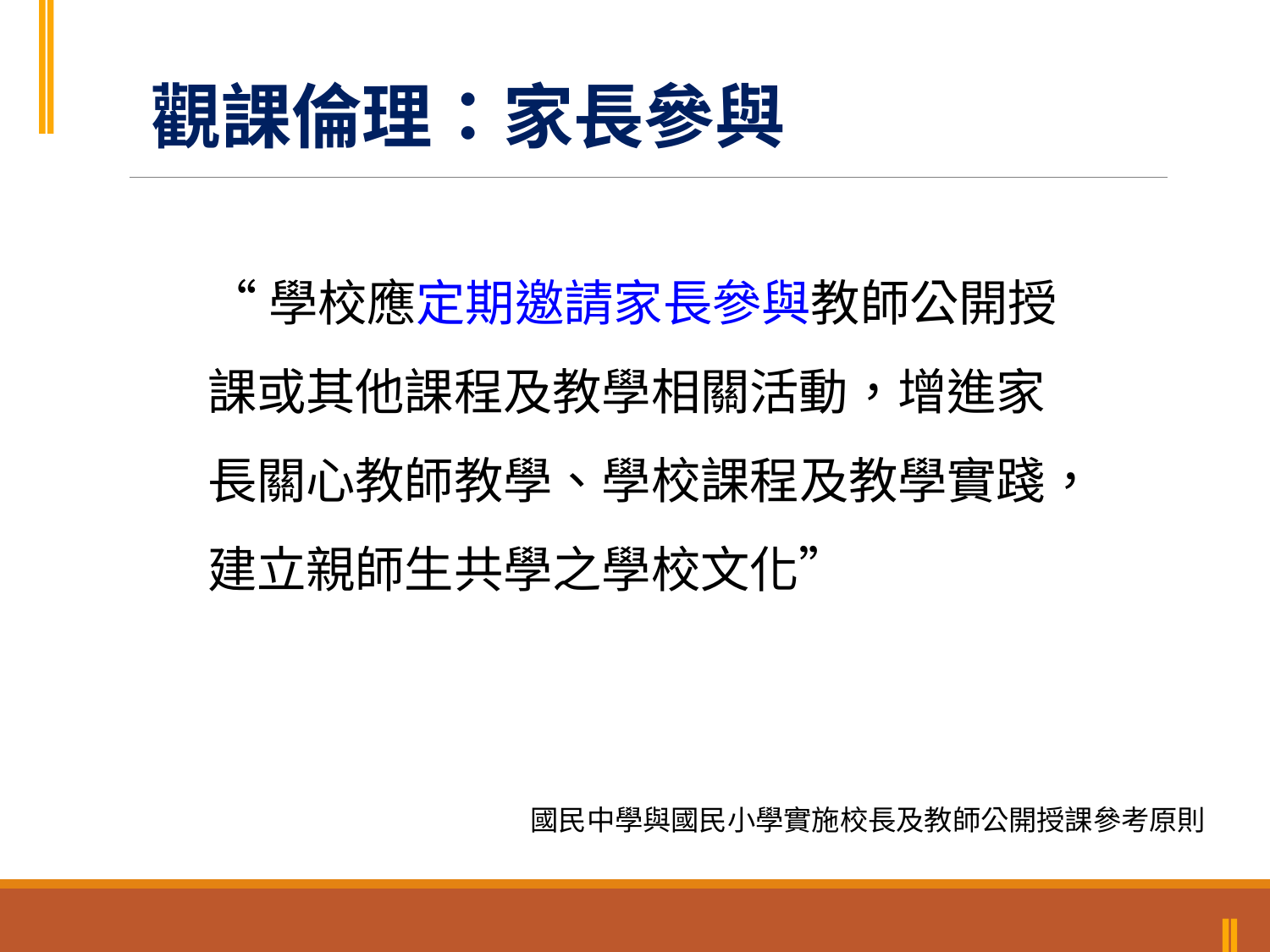

觀課倫理：家長參與
“學校應定期邀請家長參與教師公開授課或其他課程及教學相關活動，增進家長關心教師教學、學校課程及教學實踐，建立親師生共學之學校文化”
 國民中學與國民小學實施校長及教師公開授課參考原則